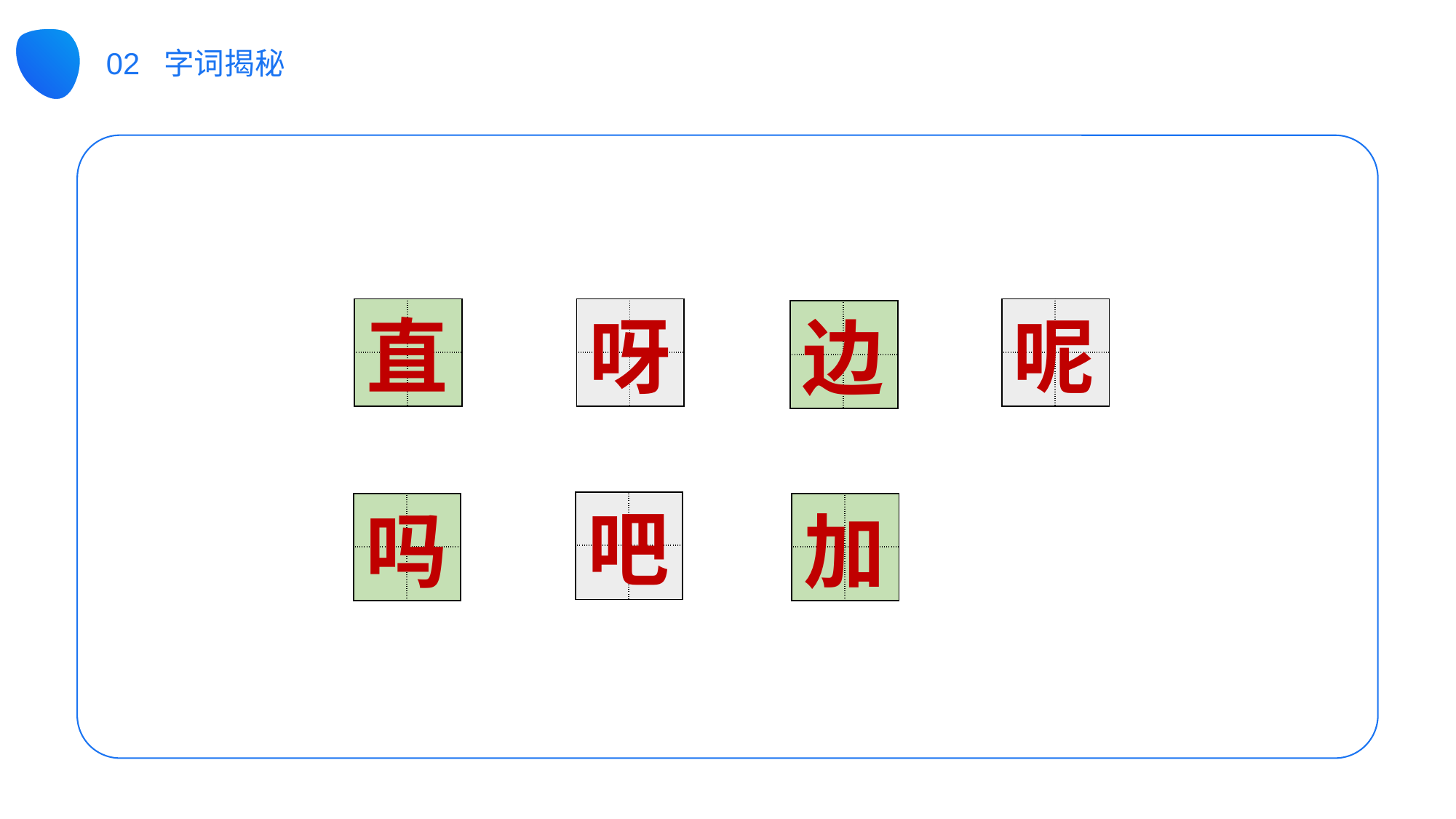

02  字词揭秘

|  |  |
| --- | --- |
|  |  |
|  |  |
| --- | --- |
|  |  |
|  |  |
| --- | --- |
|  |  |
呀
呢
直
|  |  |
| --- | --- |
|  |  |
边
吧
|  |  |
| --- | --- |
|  |  |
|  |  |
| --- | --- |
|  |  |
|  |  |
| --- | --- |
|  |  |
吗
加